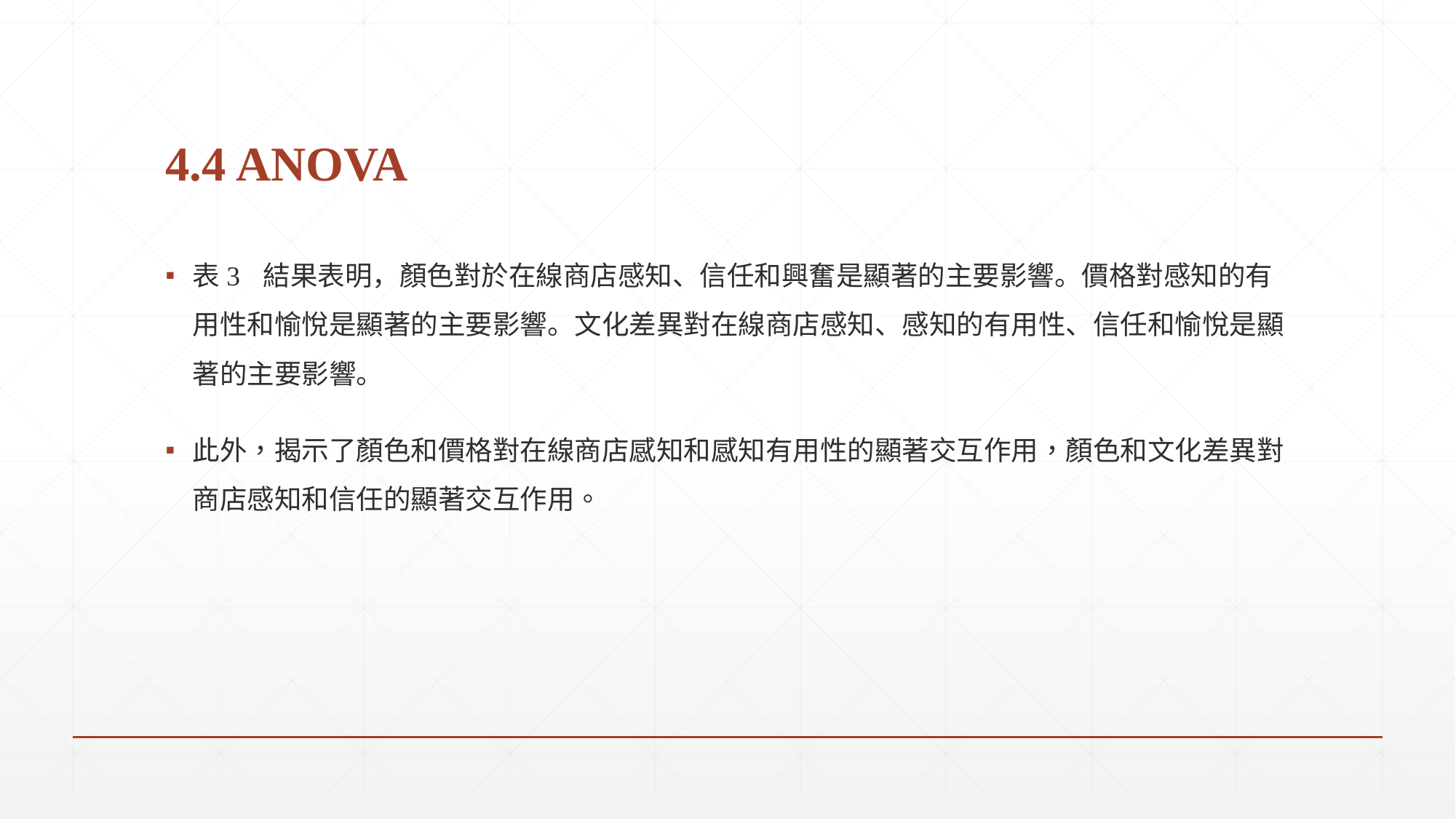

# 4.4 ANOVA
表3 結果表明，顏色對於在線商店感知、信任和興奮是顯著的主要影響。價格對感知的有用性和愉悅是顯著的主要影響。文化差異對在線商店感知、感知的有用性、信任和愉悅是顯著的主要影響。
此外，揭示了顏色和價格對在線商店感知和感知有用性的顯著交互作用，顏色和文化差異對商店感知和信任的顯著交互作用。